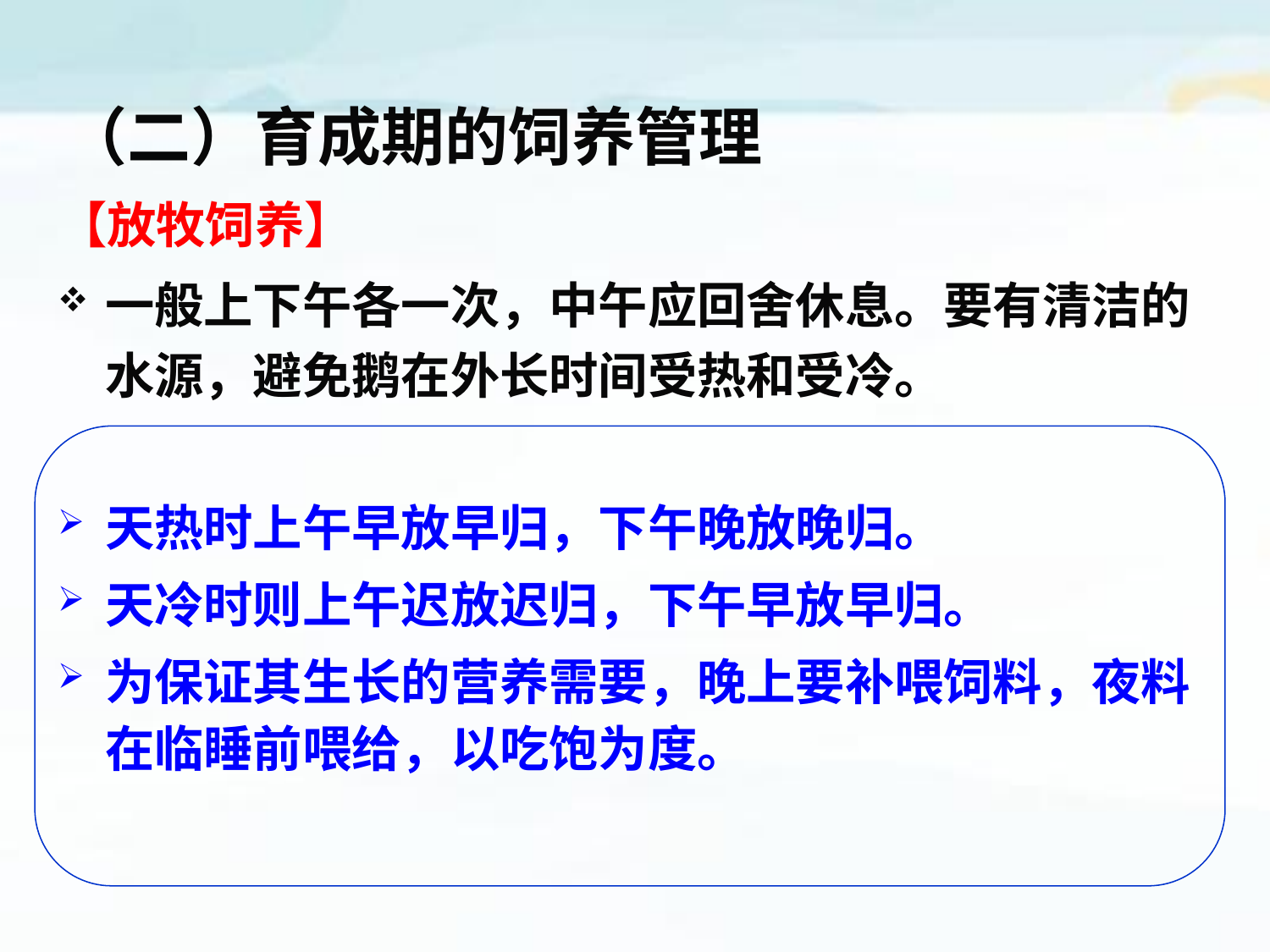

# （二）育成期的饲养管理
【放牧饲养】
一般上下午各一次，中午应回舍休息。要有清洁的水源，避免鹅在外长时间受热和受冷。

天热时上午早放早归，下午晚放晚归。
天冷时则上午迟放迟归，下午早放早归。
为保证其生长的营养需要，晚上要补喂饲料，夜料在临睡前喂给，以吃饱为度。